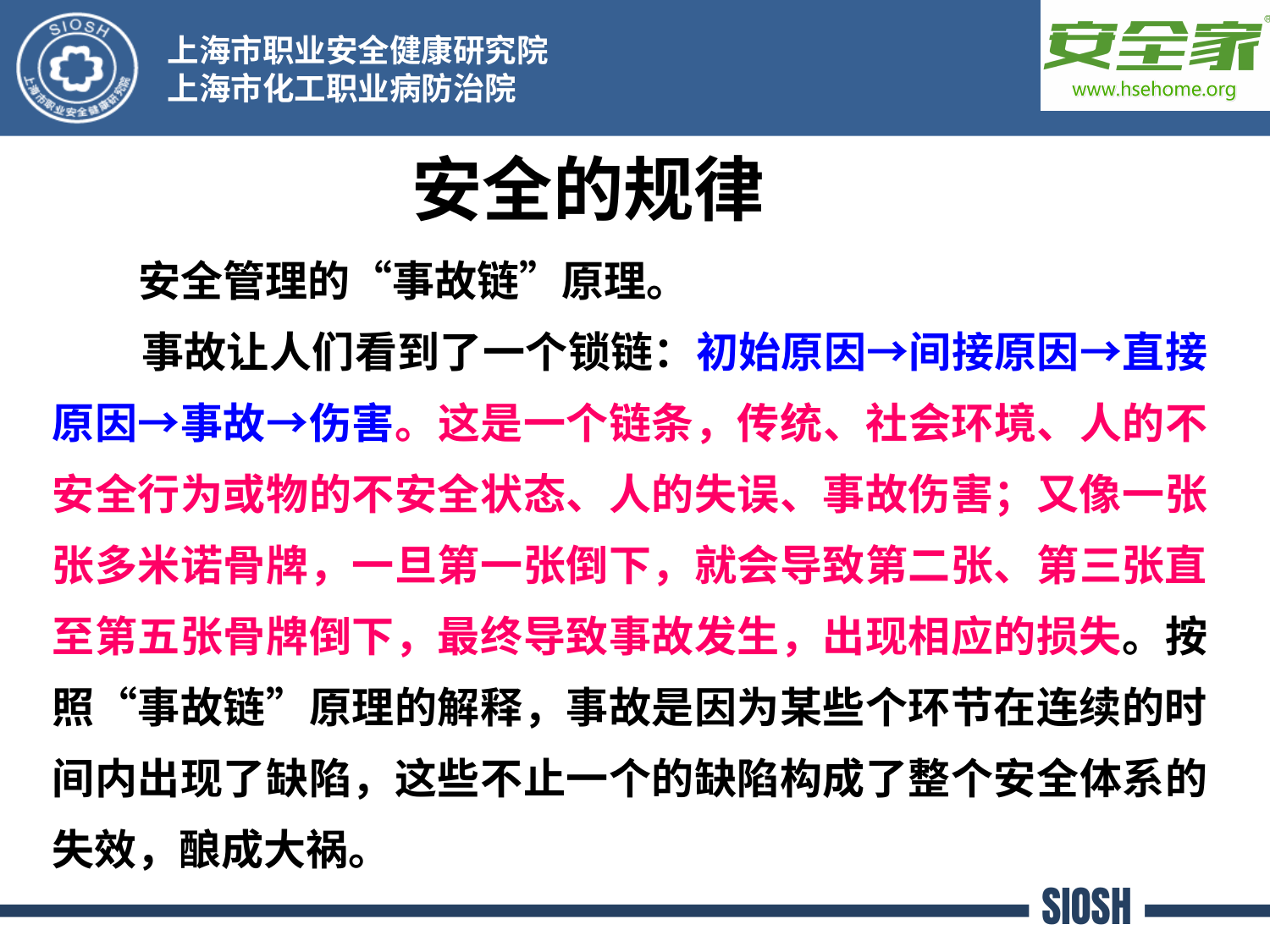

安全的规律
        安全管理的“事故链”原理。
        事故让人们看到了一个锁链：初始原因→间接原因→直接原因→事故→伤害。这是一个链条，传统、社会环境、人的不安全行为或物的不安全状态、人的失误、事故伤害；又像一张张多米诺骨牌，一旦第一张倒下，就会导致第二张、第三张直至第五张骨牌倒下，最终导致事故发生，出现相应的损失。按照“事故链”原理的解释，事故是因为某些个环节在连续的时间内出现了缺陷，这些不止一个的缺陷构成了整个安全体系的失效，酿成大祸。